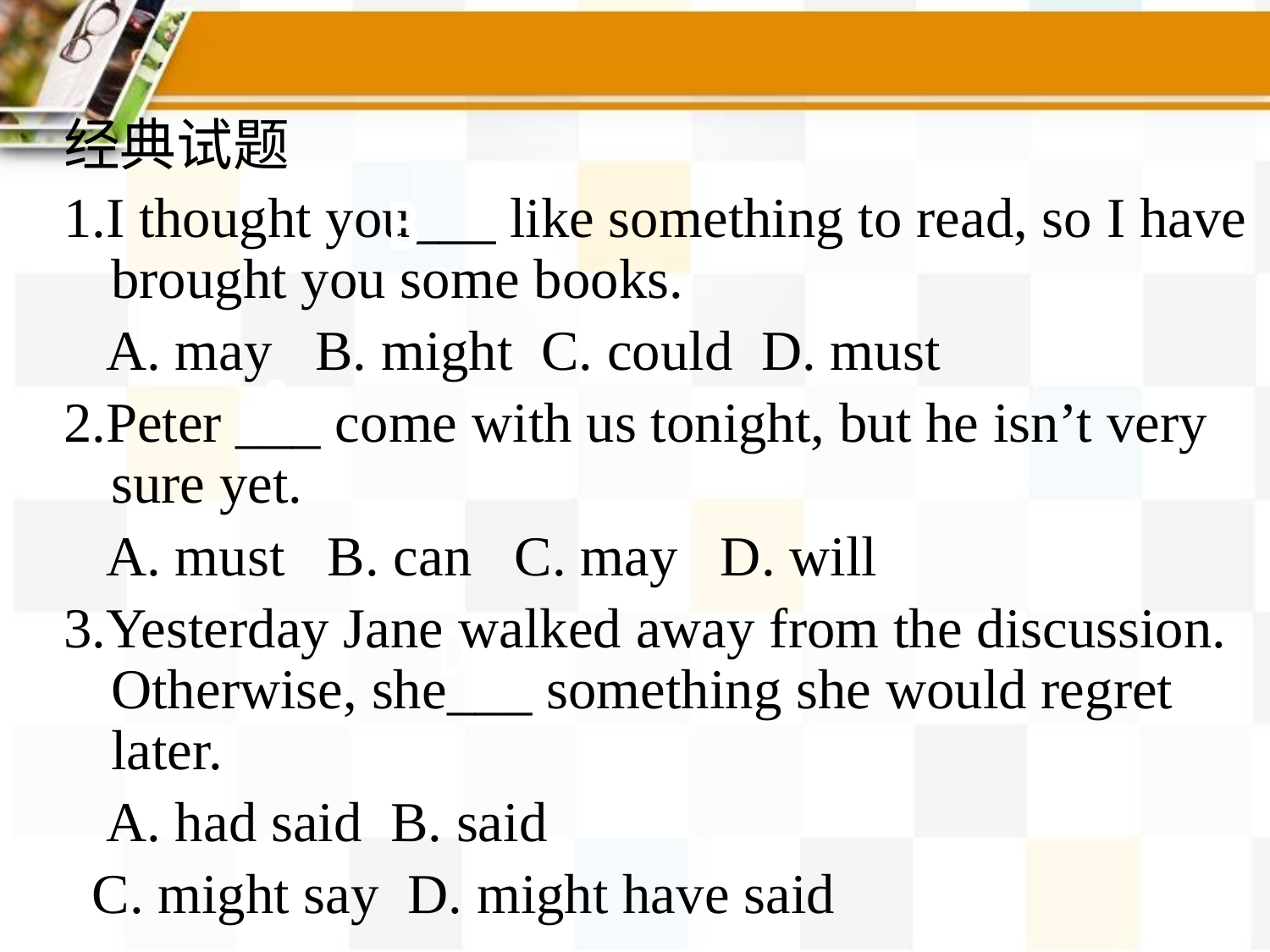

经典试题
1.I thought you___ like something to read, so I have brought you some books.
   A. may   B. might  C. could  D. must
2.Peter ___ come with us tonight, but he isn’t very sure yet.
   A. must   B. can   C. may   D. will
3.Yesterday Jane walked away from the discussion. Otherwise, she___ something she would regret later.
   A. had said  B. said
  C. might say  D. might have said
B
C
D